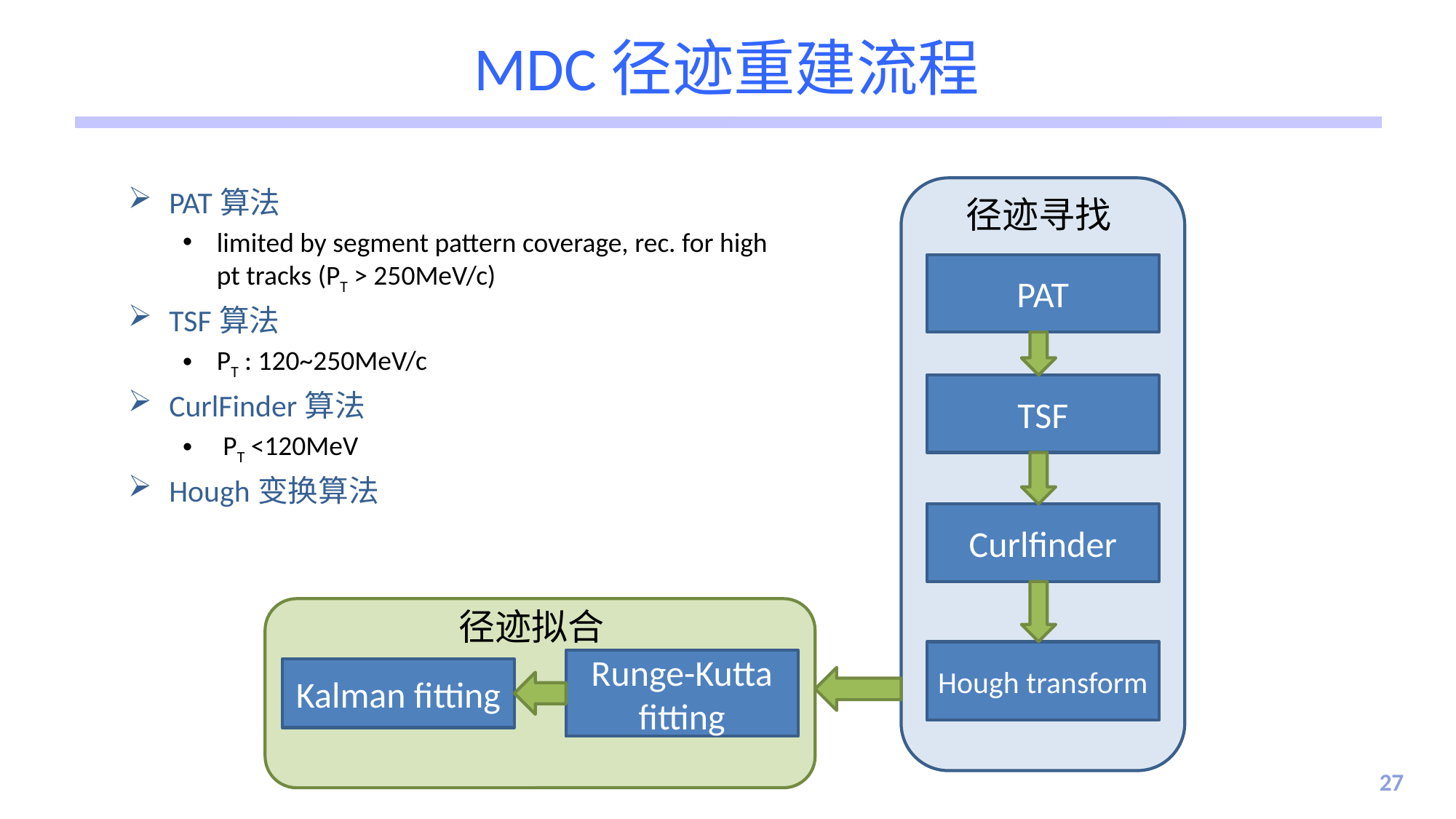

# MDC径迹重建流程
PAT算法
limited by segment pattern coverage, rec. for high pt tracks (PT > 250MeV/c)
TSF算法
PT : 120~250MeV/c
CurlFinder算法
 PT <120MeV
Hough变换算法

径迹寻找
PAT

TSF

Curlfinder

Runge-Kutta fitting
Kalman fitting

径迹拟合
Hough transform

27